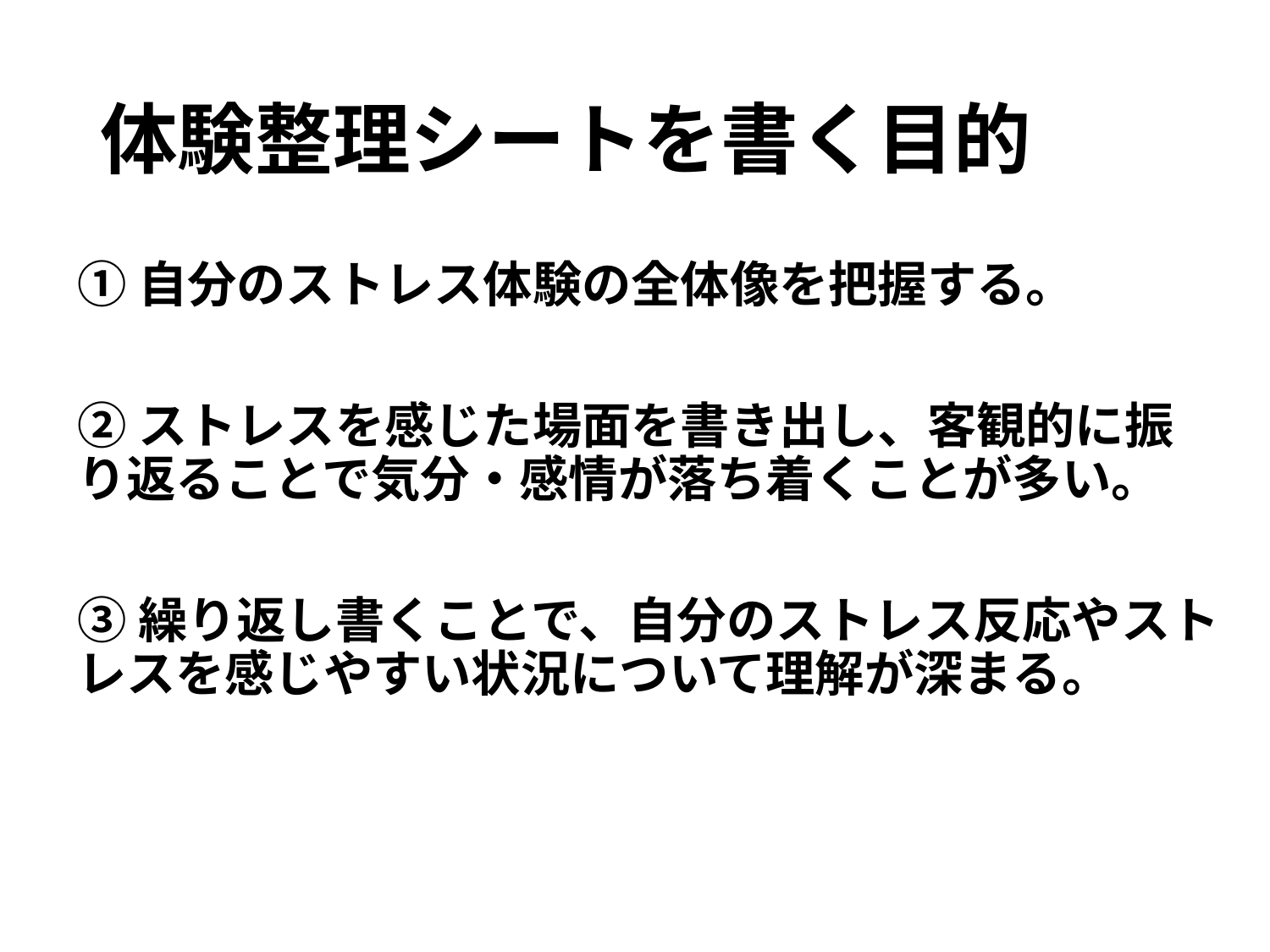

# 体験整理シートを書く目的
①自分のストレス体験の全体像を把握する。

②ストレスを感じた場面を書き出し、客観的に振り返ることで気分・感情が落ち着くことが多い。

③繰り返し書くことで、自分のストレス反応やストレスを感じやすい状況について理解が深まる。